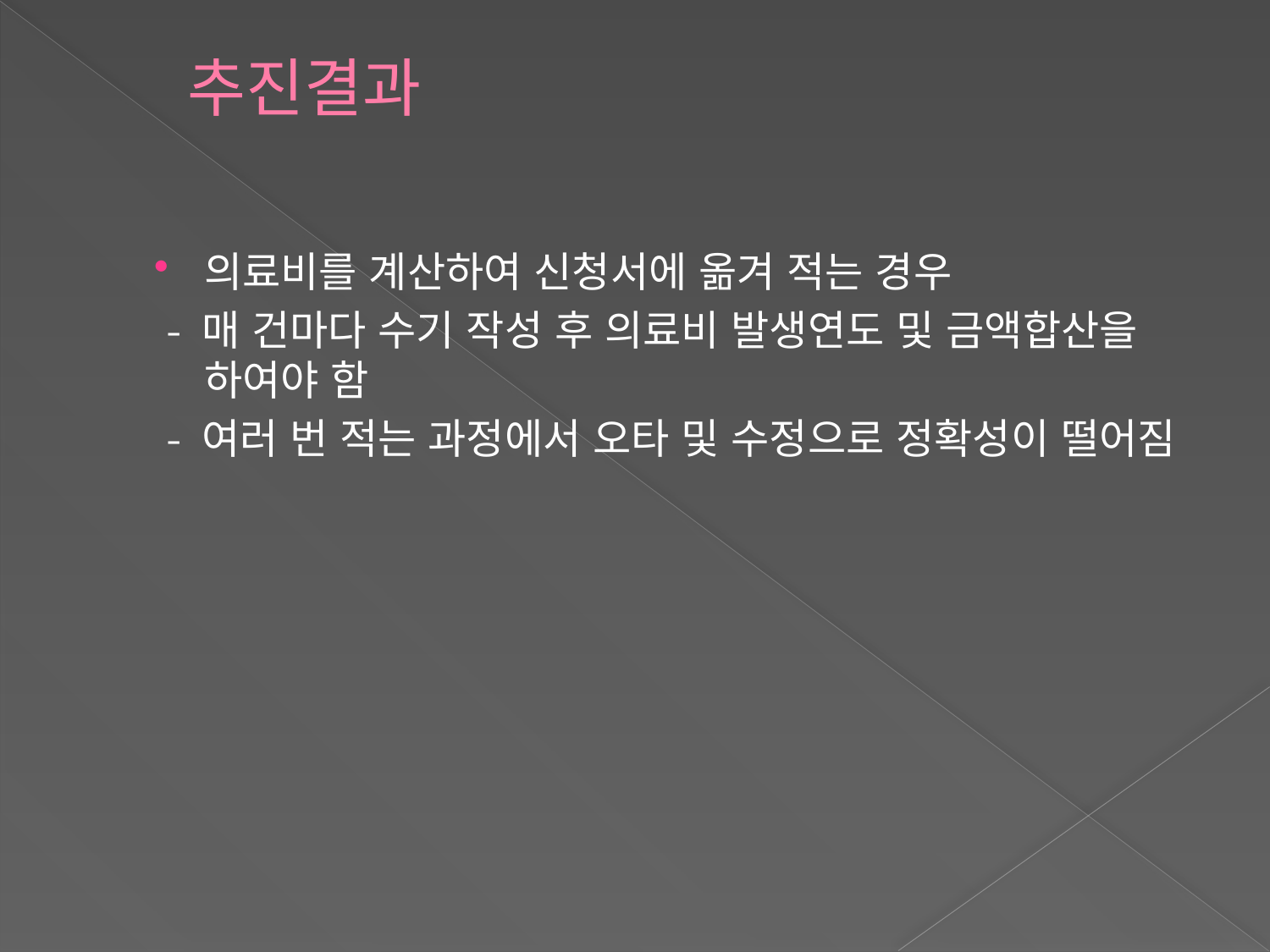

# 추진결과
의료비를 계산하여 신청서에 옮겨 적는 경우
 - 매 건마다 수기 작성 후 의료비 발생연도 및 금액합산을 하여야 함
 - 여러 번 적는 과정에서 오타 및 수정으로 정확성이 떨어짐